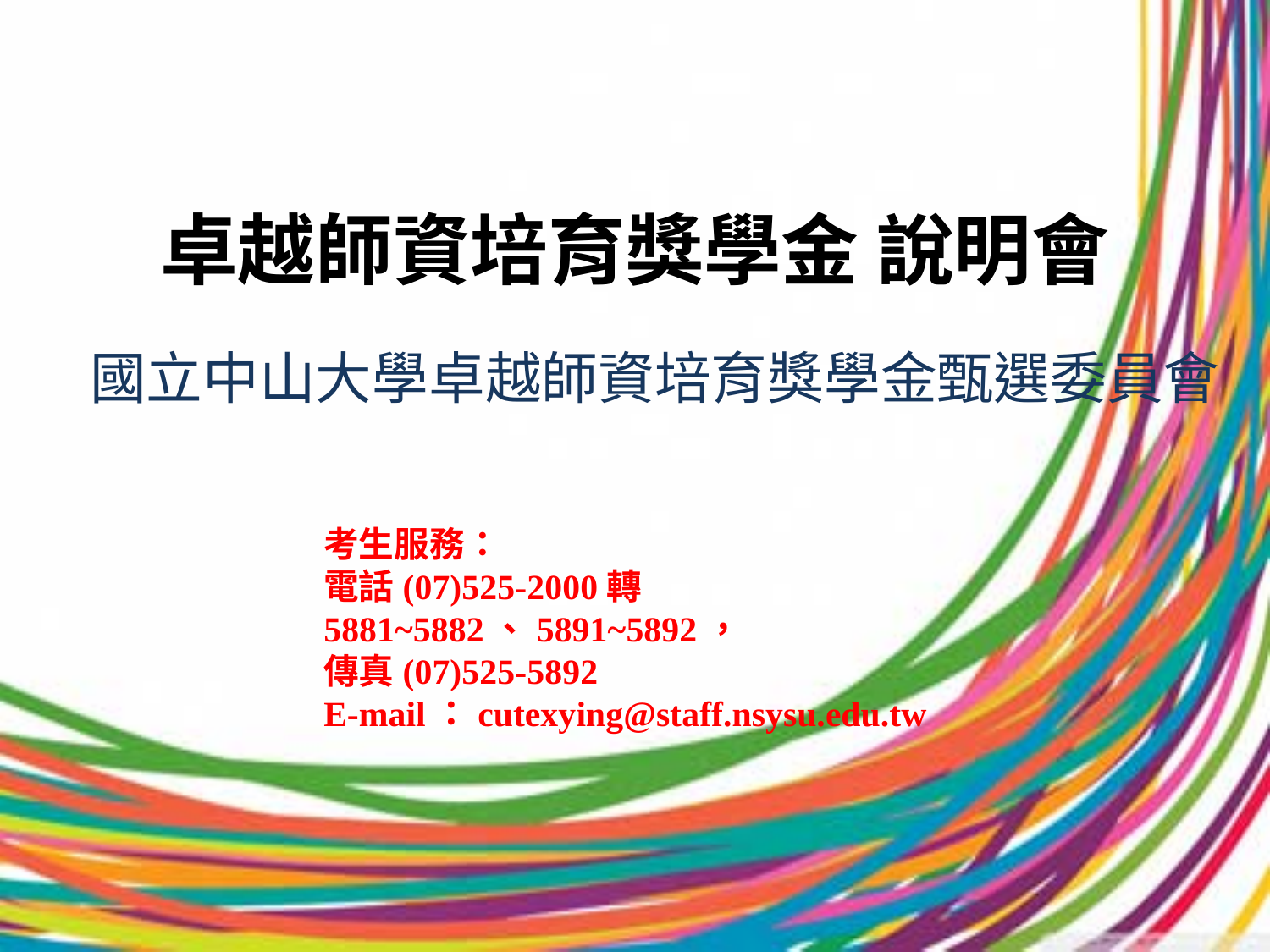

# 卓越師資培育獎學金 說明會
國立中山大學卓越師資培育獎學金甄選委員會
考生服務：
電話(07)525-2000轉5881~5882、5891~5892，
傳真(07)525-5892
E-mail：cutexying@staff.nsysu.edu.tw